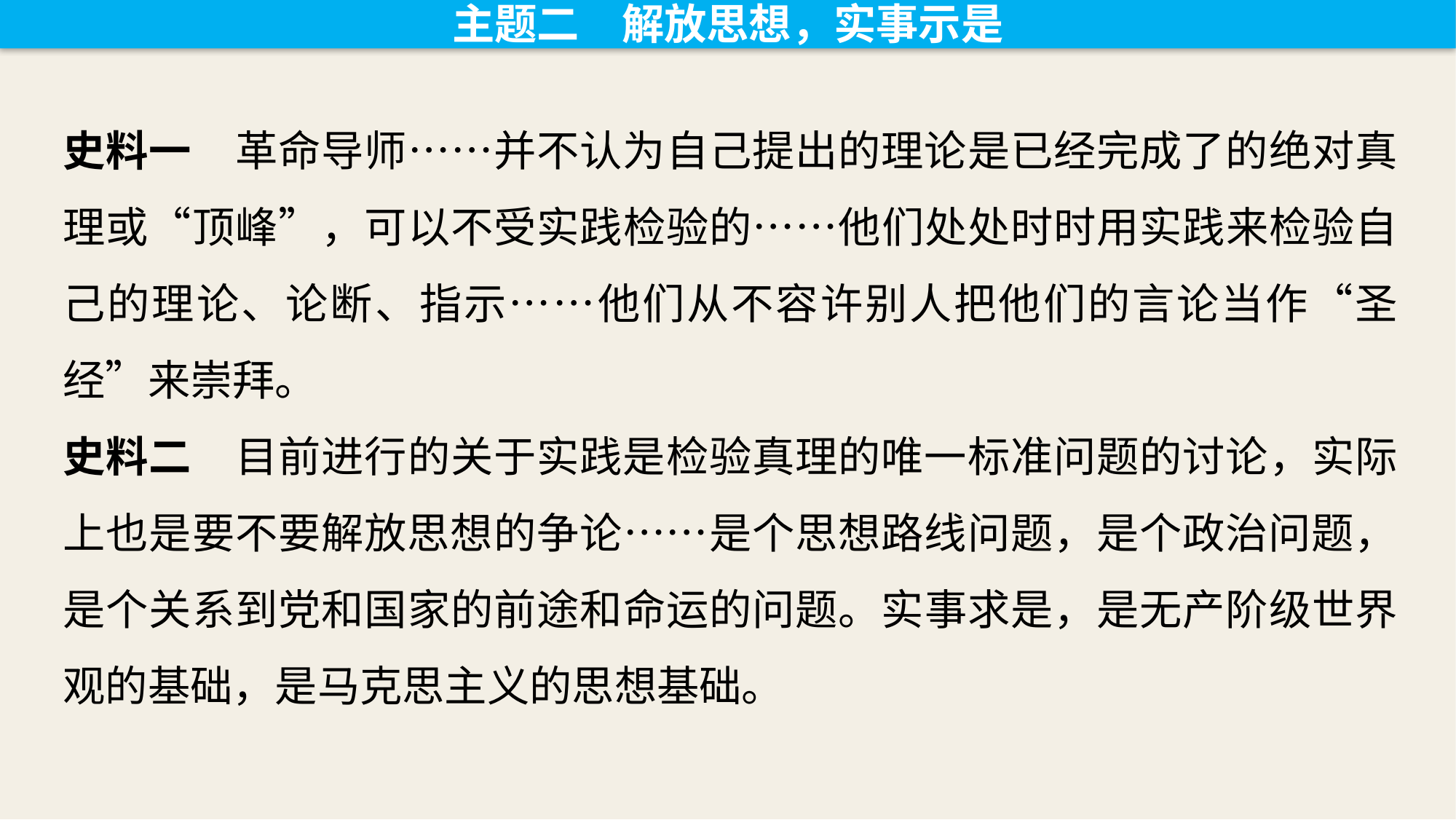

主题二　解放思想，实事示是
史料一　革命导师……并不认为自己提出的理论是已经完成了的绝对真理或“顶峰”，可以不受实践检验的……他们处处时时用实践来检验自己的理论、论断、指示……他们从不容许别人把他们的言论当作“圣经”来崇拜。
史料二　目前进行的关于实践是检验真理的唯一标准问题的讨论，实际上也是要不要解放思想的争论……是个思想路线问题，是个政治问题，是个关系到党和国家的前途和命运的问题。实事求是，是无产阶级世界观的基础，是马克思主义的思想基础。